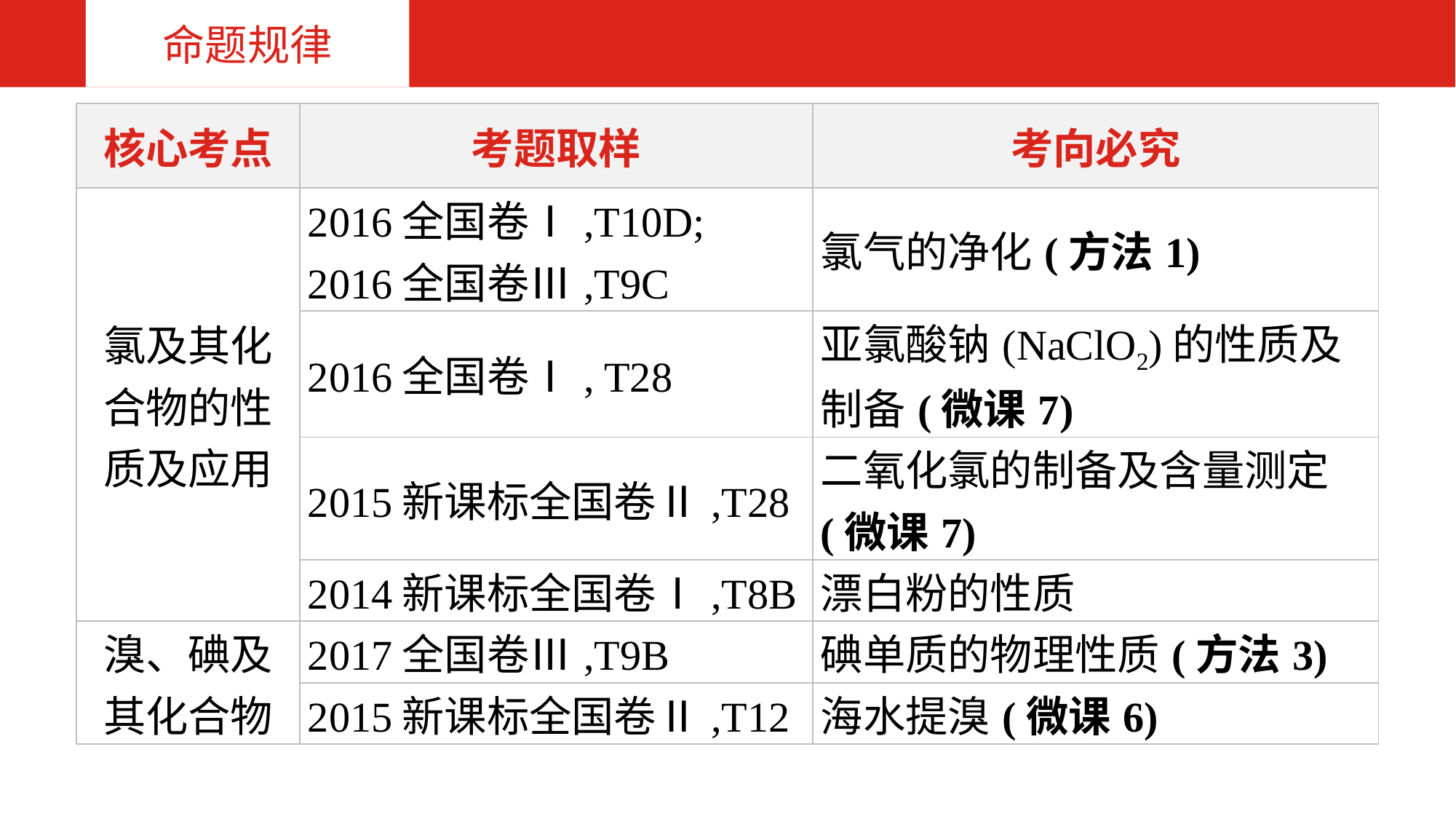

命题规律
| 核心考点 | 考题取样 | 考向必究 |
| --- | --- | --- |
| 氯及其化合物的性质及应用 | 2016全国卷Ⅰ,T10D; 2016全国卷Ⅲ,T9C | 氯气的净化(方法1) |
|  | 2016全国卷Ⅰ, T28 | 亚氯酸钠(NaClO2)的性质及制备(微课7) |
|  | 2015新课标全国卷Ⅱ,T28 | 二氧化氯的制备及含量测定(微课7) |
|  | 2014新课标全国卷Ⅰ,T8B | 漂白粉的性质 |
| 溴、碘及其化合物 | 2017全国卷Ⅲ,T9B | 碘单质的物理性质(方法3) |
|  | 2015新课标全国卷Ⅱ,T12 | 海水提溴(微课6) |